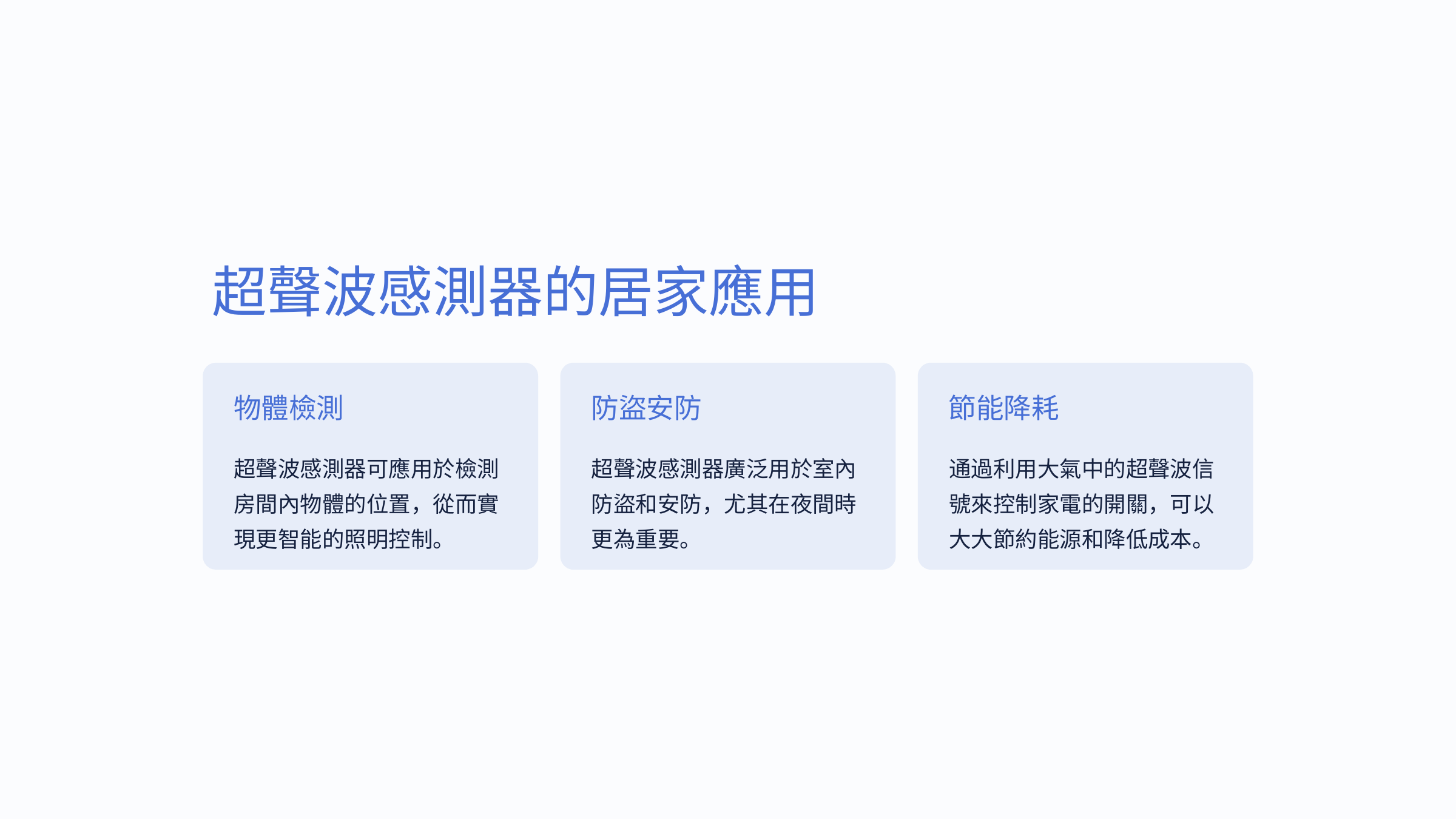

超聲波感測器的居家應用

物體檢測
防盜安防
節能降耗
超聲波感測器可應用於檢測房間內物體的位置，從而實現更智能的照明控制。
超聲波感測器廣泛用於室內防盜和安防，尤其在夜間時更為重要。
通過利用大氣中的超聲波信號來控制家電的開關，可以大大節約能源和降低成本。